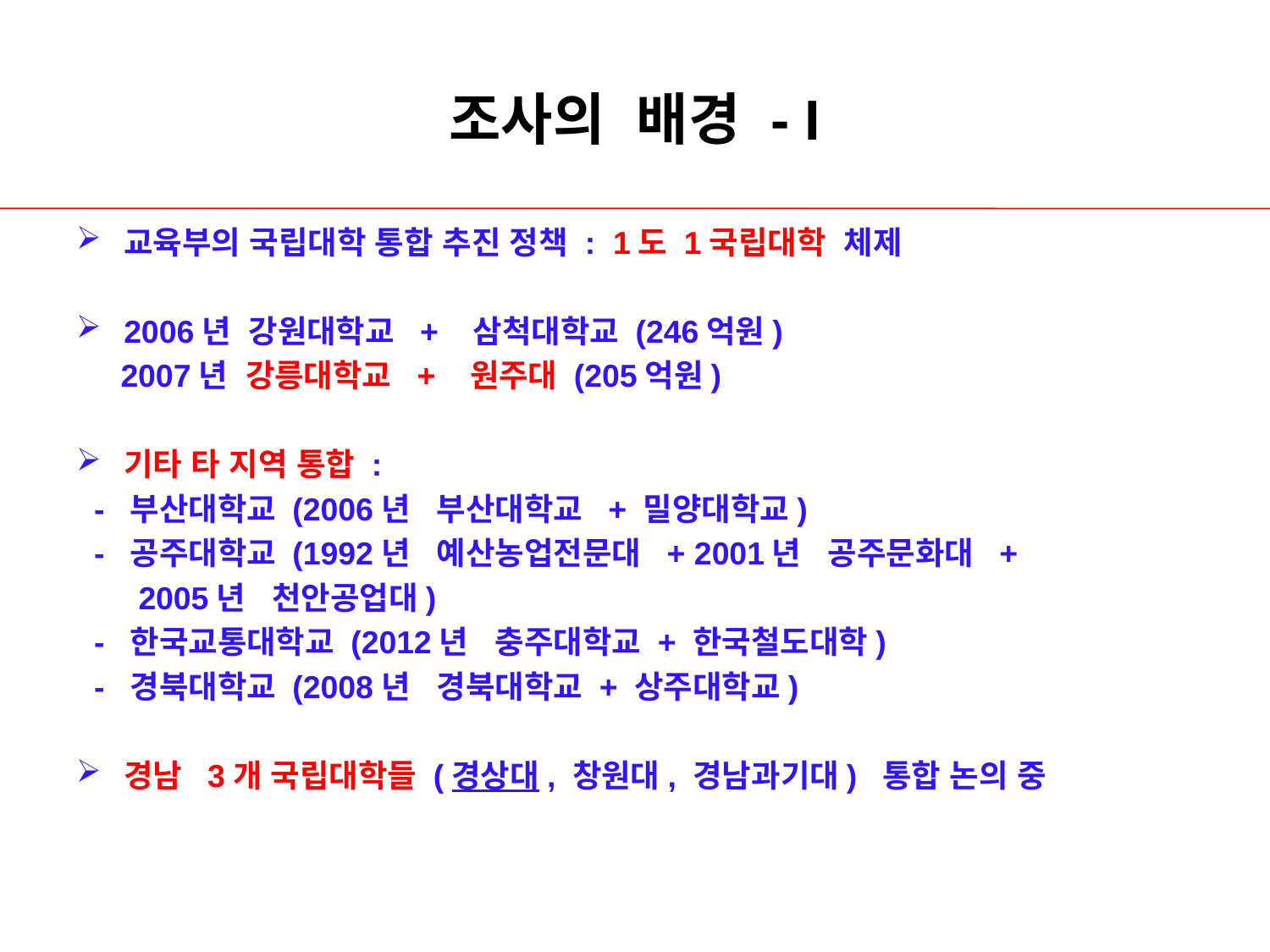

# 조사의  배경 - I
교육부의 국립대학 통합 추진 정책 :  1도 1국립대학  체제

2006년  강원대학교  +   삼척대학교 (246억원)
     2007년  강릉대학교  +   원주대 (205억원)

기타 타 지역 통합 :
  -  부산대학교 (2006년   부산대학교  + 밀양대학교)
  -  공주대학교 (1992년   예산농업전문대  + 2001년   공주문화대  +
       2005년   천안공업대)
  -  한국교통대학교 (2012년   충주대학교 + 한국철도대학)
  -  경북대학교 (2008년   경북대학교 + 상주대학교)

경남  3개 국립대학들 (경상대, 창원대, 경남과기대)  통합 논의 중